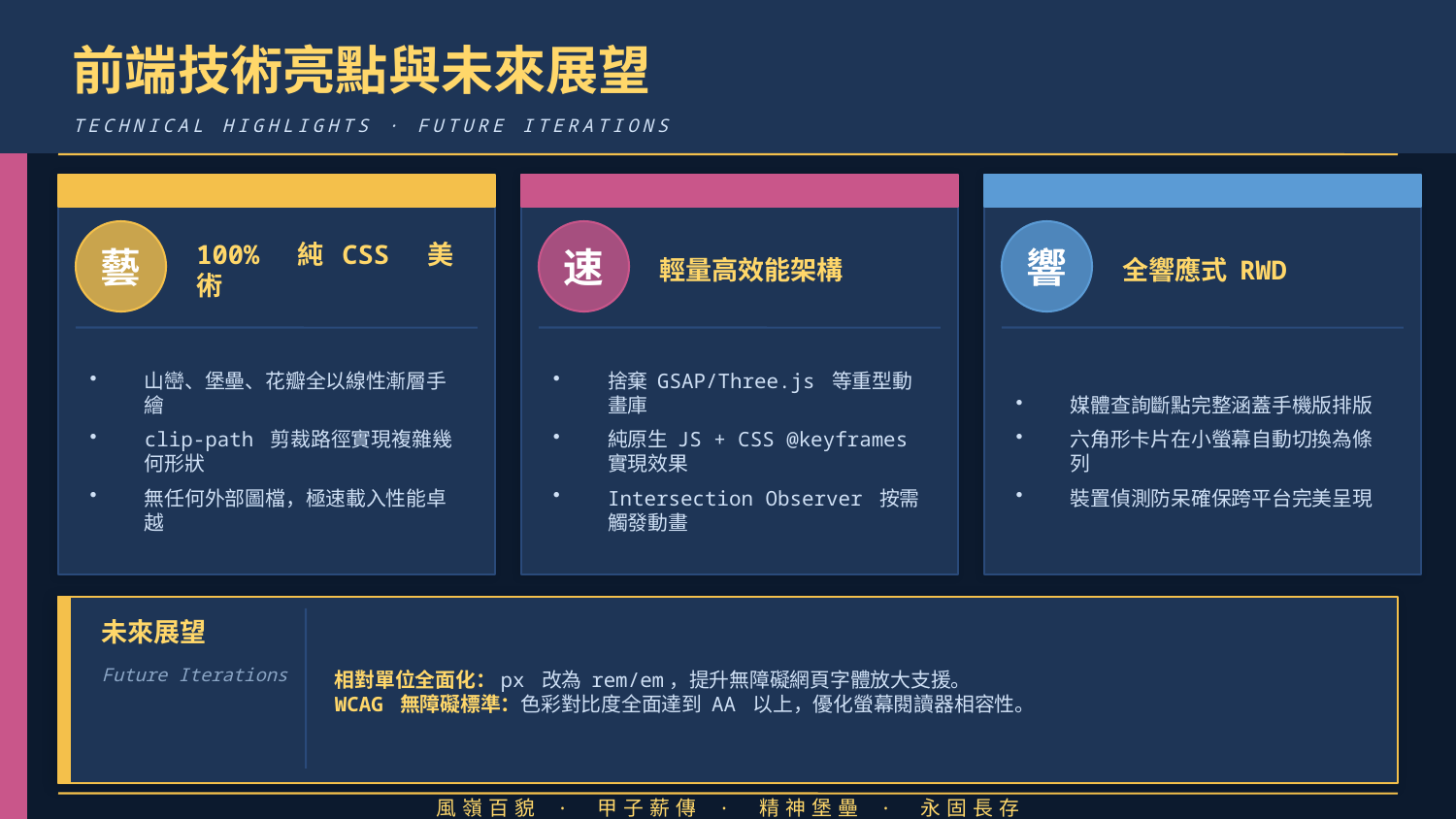

前端技術亮點與未來展望
TECHNICAL HIGHLIGHTS · FUTURE ITERATIONS

100%  純  CSS  美術
輕量高效能架構
全響應式 RWD

藝

速

響

山巒、堡壘、花瓣全以線性漸層手繪
clip-path 剪裁路徑實現複雜幾何形狀
無任何外部圖檔，極速載入性能卓越
捨棄 GSAP/Three.js 等重型動畫庫
純原生 JS + CSS @keyframes 實現效果
Intersection Observer 按需觸發動畫
媒體查詢斷點完整涵蓋手機版排版
六角形卡片在小螢幕自動切換為條列
裝置偵測防呆確保跨平台完美呈現

未來展望
相對單位全面化：px 改為 rem/em，提升無障礙網頁字體放大支援。
WCAG 無障礙標準：色彩對比度全面達到 AA 以上，優化螢幕閱讀器相容性。

Future Iterations
風嶺百貌 · 甲子薪傳 · 精神堡壘 · 永固長存